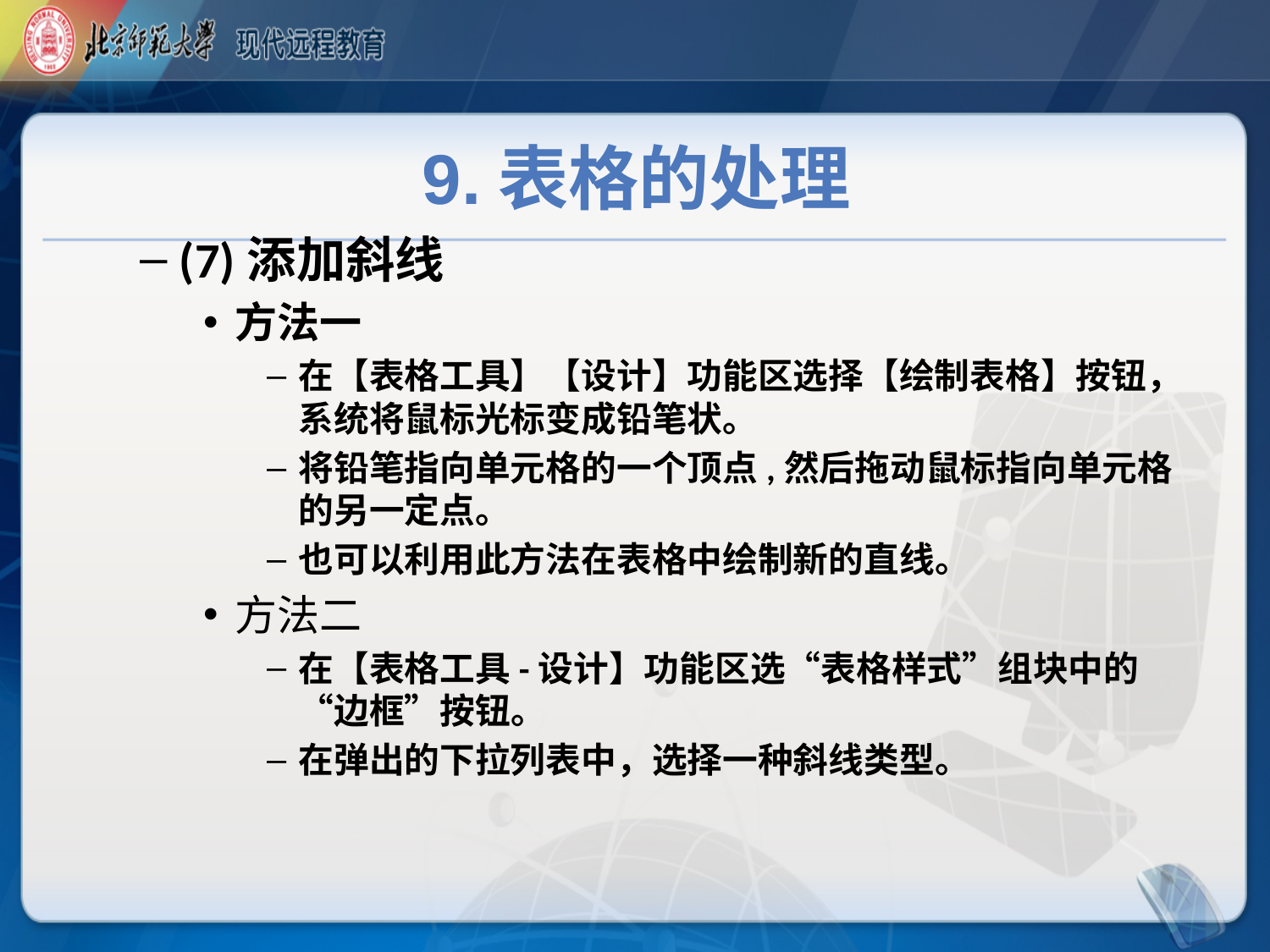

# 9.表格的处理
(7)添加斜线
方法一
在【表格工具】【设计】功能区选择【绘制表格】按钮，系统将鼠标光标变成铅笔状。
将铅笔指向单元格的一个顶点,然后拖动鼠标指向单元格的另一定点。
也可以利用此方法在表格中绘制新的直线。
方法二
在【表格工具-设计】功能区选“表格样式”组块中的“边框”按钮。
在弹出的下拉列表中，选择一种斜线类型。